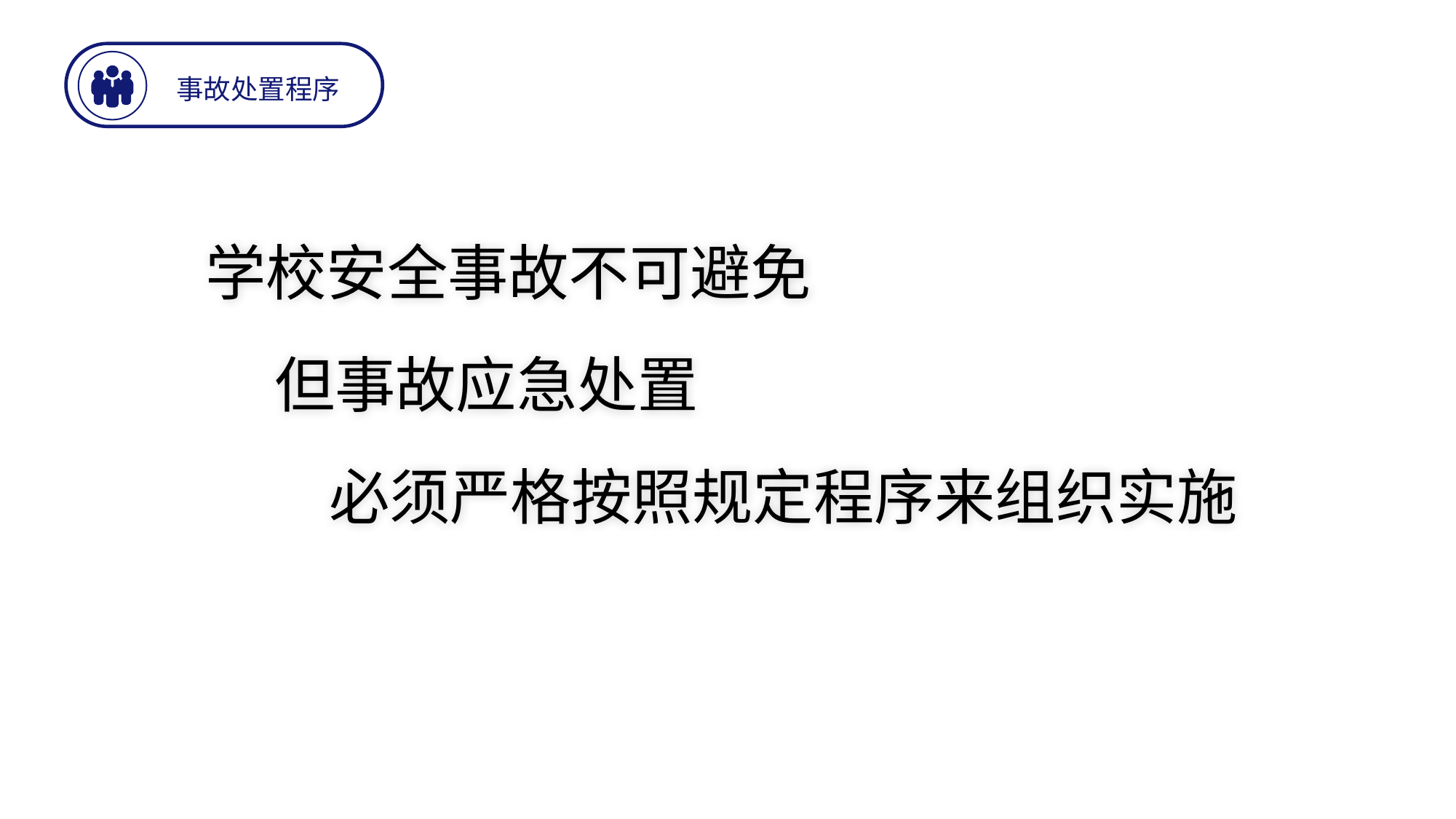

事故处置程序
学校安全事故不可避免
    但事故应急处置
        必须严格按照规定程序来组织实施